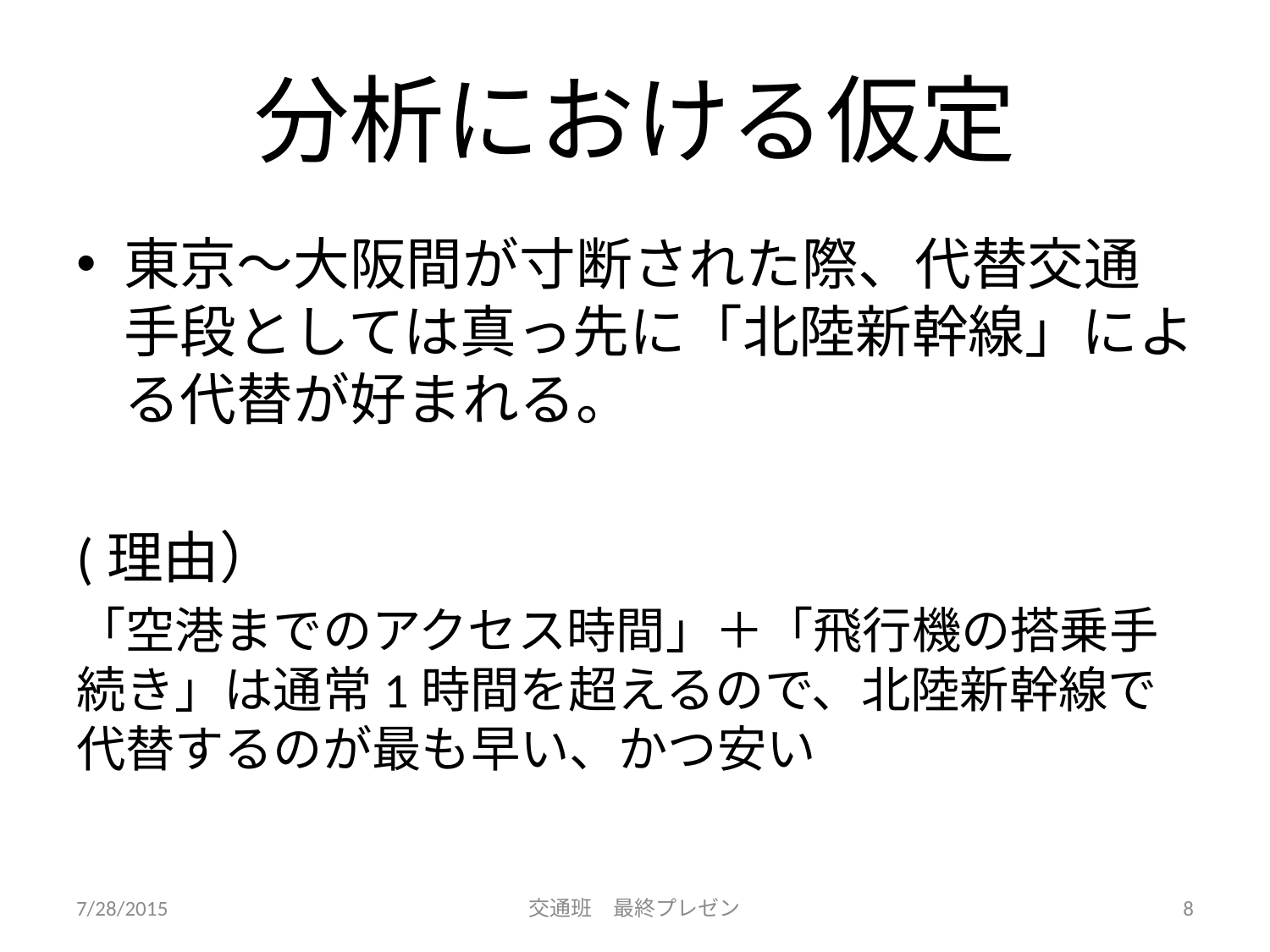

# 分析における仮定
東京～大阪間が寸断された際、代替交通手段としては真っ先に「北陸新幹線」による代替が好まれる。

(理由）
「空港までのアクセス時間」＋「飛行機の搭乗手続き」は通常1時間を超えるので、北陸新幹線で代替するのが最も早い、かつ安い
7/28/2015
交通班　最終プレゼン
8